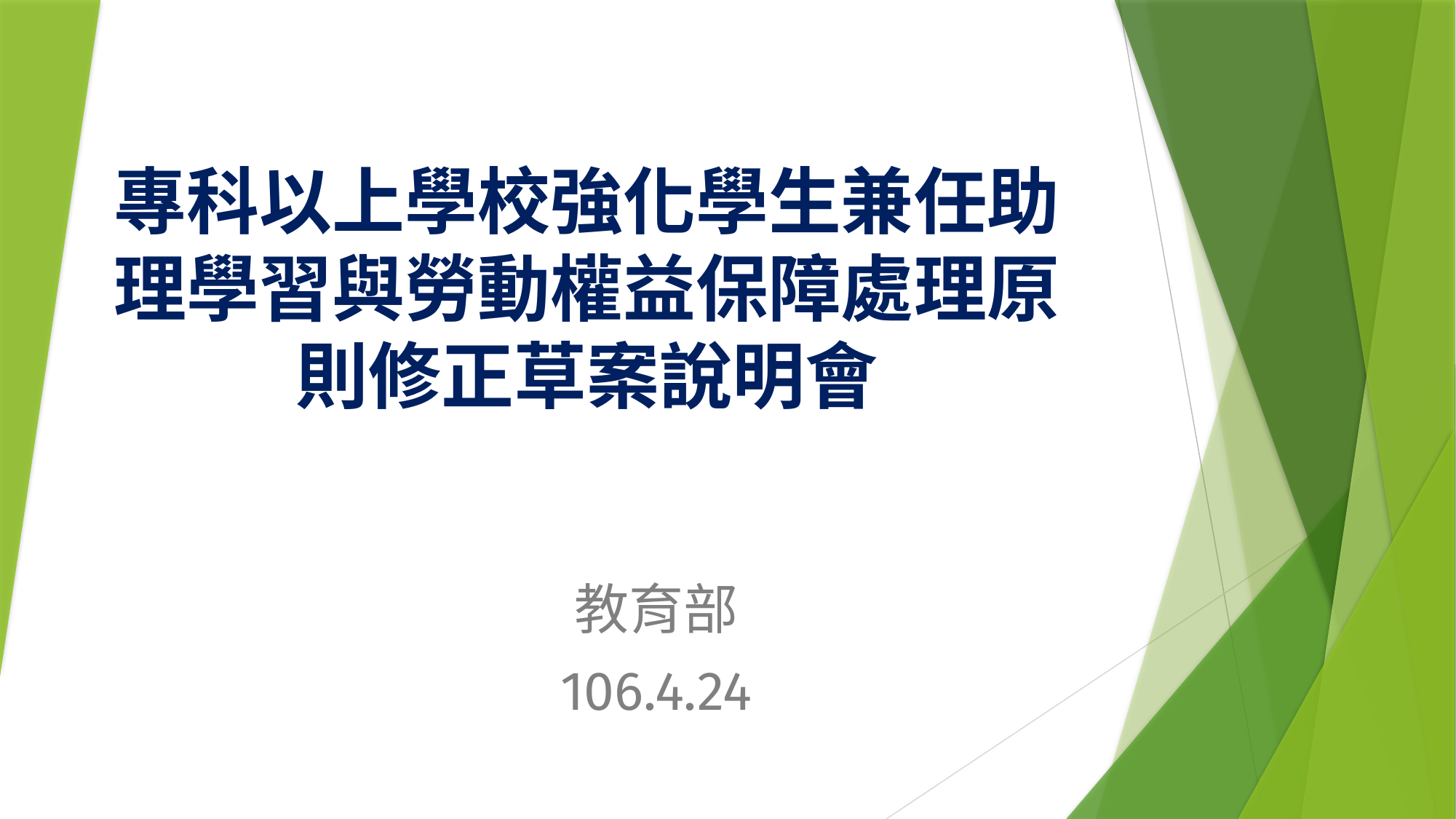

# 專科以上學校強化學生兼任助理學習與勞動權益保障處理原則修正草案說明會
教育部
106.4.24